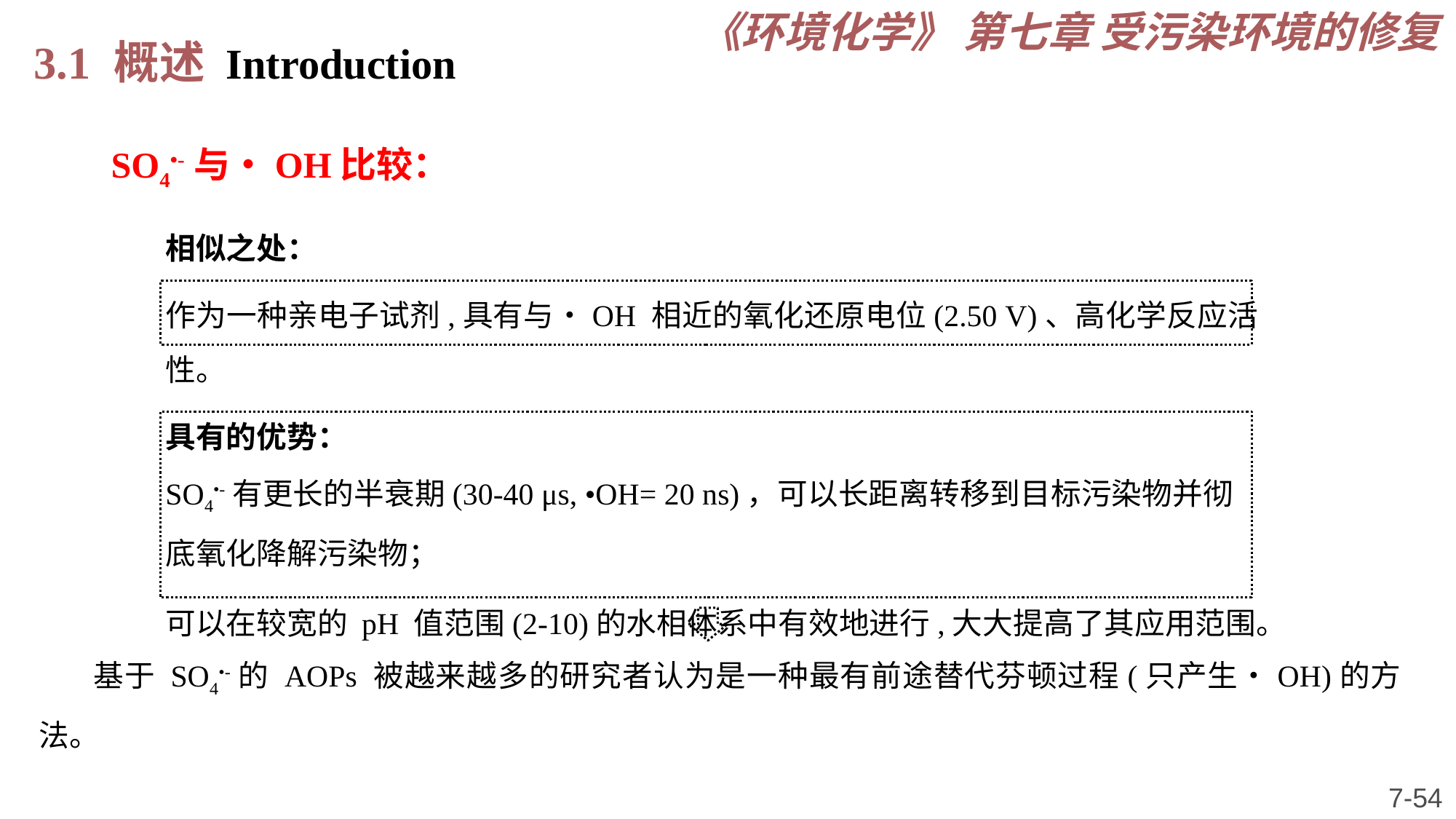

《环境化学》 第七章 受污染环境的修复
3.1 概述 Introduction
SO4•-与•OH比较：
相似之处：
作为一种亲电子试剂,具有与•OH 相近的氧化还原电位(2.50 V)、高化学反应活性。
具有的优势：
SO4•-有更长的半衰期(30-40 μs, •OH= 20 ns)，可以长距离转移到目标污染物并彻底氧化降解污染物；
可以在较宽的 pH 值范围(2-10)的水相体系中有效地进行,大大提高了其应用范围。

基于 SO4•-的 AOPs 被越来越多的研究者认为是一种最有前途替代芬顿过程(只产生•OH)的方法。
7-54